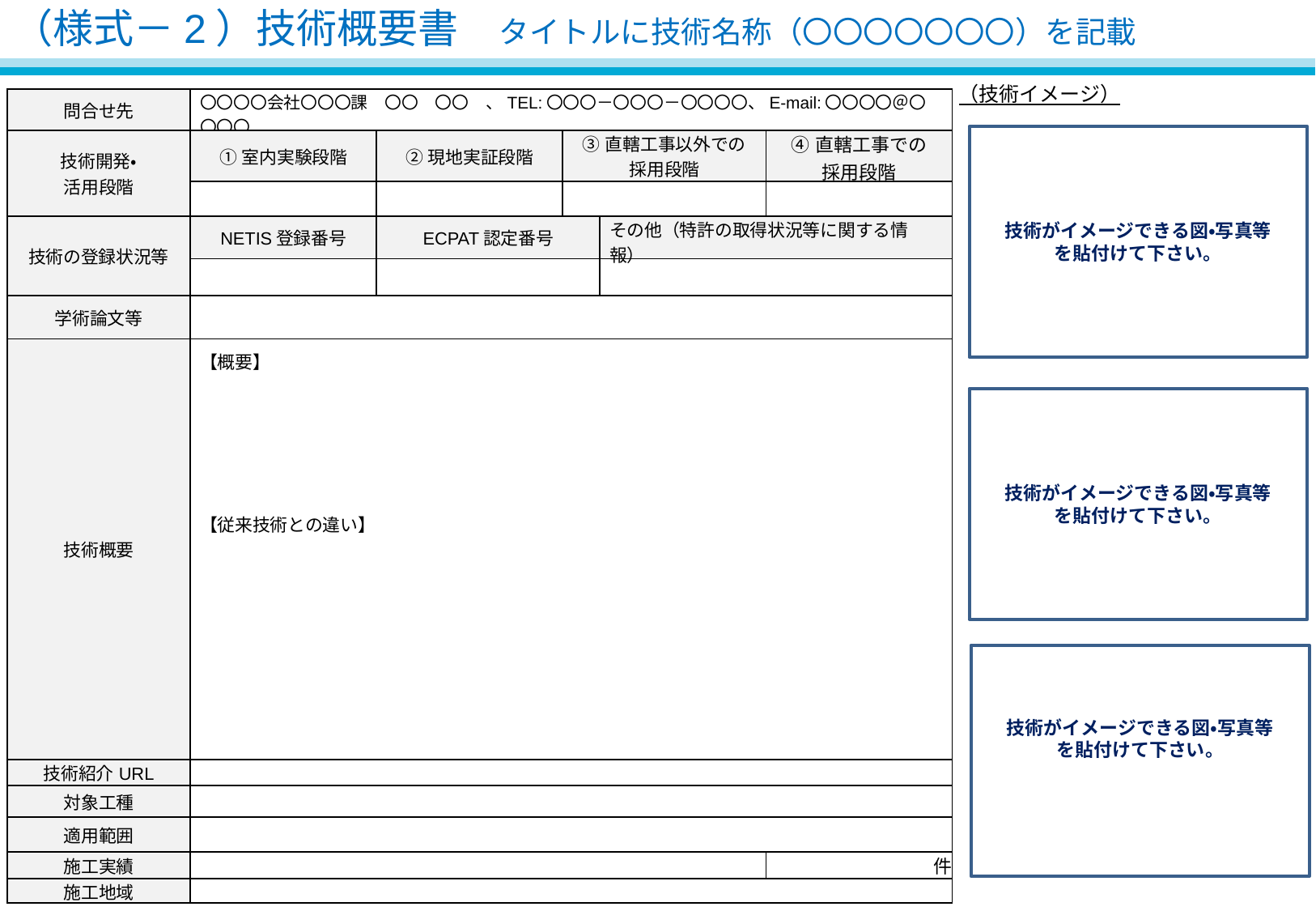

（様式－2）技術概要書　タイトルに技術名称（〇〇〇〇〇〇〇）を記載
（技術イメージ）
| 問合せ先 | 〇〇〇〇会社〇〇〇課　〇〇　〇〇　、TEL:〇〇〇－〇〇〇－〇〇〇〇、E-mail:〇〇〇〇＠〇〇〇〇 |  |  |  |  |
| --- | --- | --- | --- | --- | --- |
| 技術開発・ 活用段階 | ①室内実験段階 | ②現地実証段階 | ③直轄工事以外での 採用段階 |  | ④直轄工事での 採用段階 |
|  |  |  |  |  |  |
| 技術の登録状況等 | NETIS登録番号 | ECPAT認定番号 |  | その他（特許の取得状況等に関する情報） |  |
|  |  |  |  |  |  |
| 学術論文等 |  |  |  |  |  |
| 技術概要 | 【概要】 【従来技術との違い】 |  |  |  |  |
| 技術紹介URL |  |  |  |  |  |
| 対象工種 |  |  |  |  |  |
| 適用範囲 |  |  |  |  |  |
| 施工実績 |  |  |  |  | 件 |
| 施工地域 |  |  |  |  |  |
技術がイメージできる図・写真等
を貼付けて下さい。
技術がイメージできる図・写真等
を貼付けて下さい。
技術がイメージできる図・写真等
を貼付けて下さい。